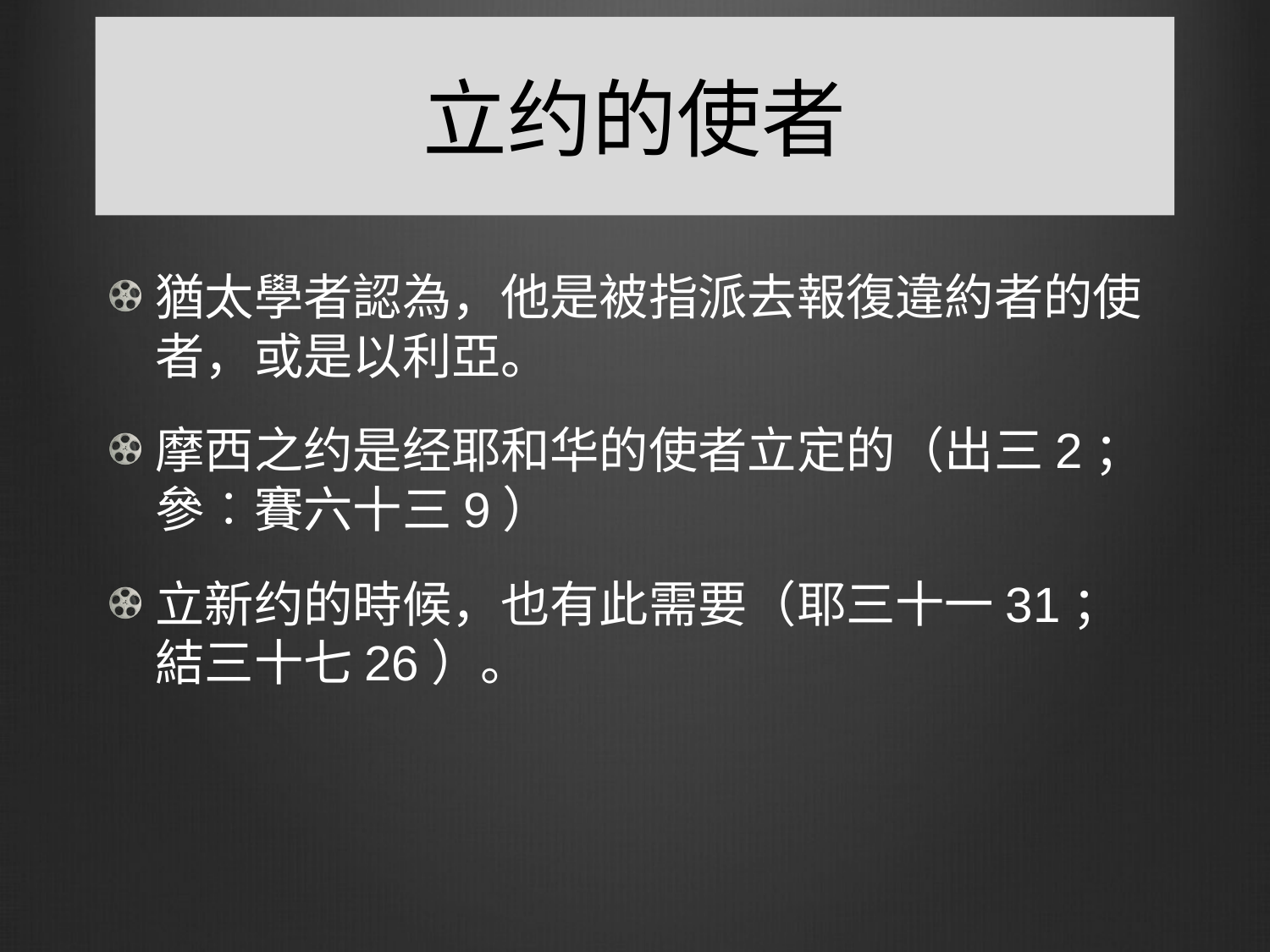

# 立约的使者
猶太學者認為，他是被指派去報復違約者的使者，或是以利亞。
摩西之约是经耶和华的使者立定的（出三2；參︰賽六十三9）
立新约的時候，也有此需要（耶三十一31；結三十七26）。